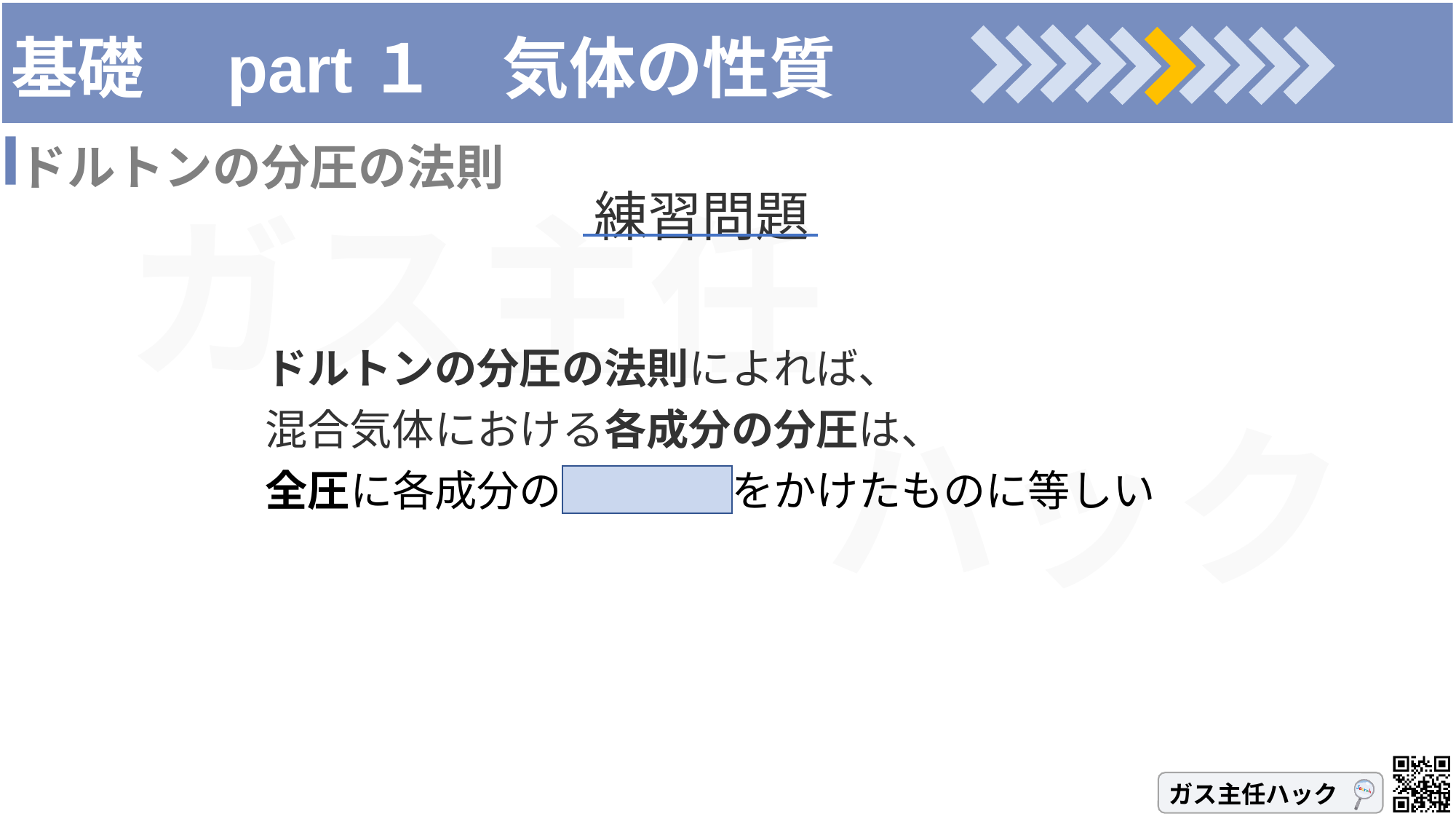

# 基礎　part１　気体の性質

ドルトンの分圧の法則

練習問題
ドルトンの分圧の法則によれば、
混合気体における各成分の分圧は、
全圧に各成分のモル分率をかけたものに等しい